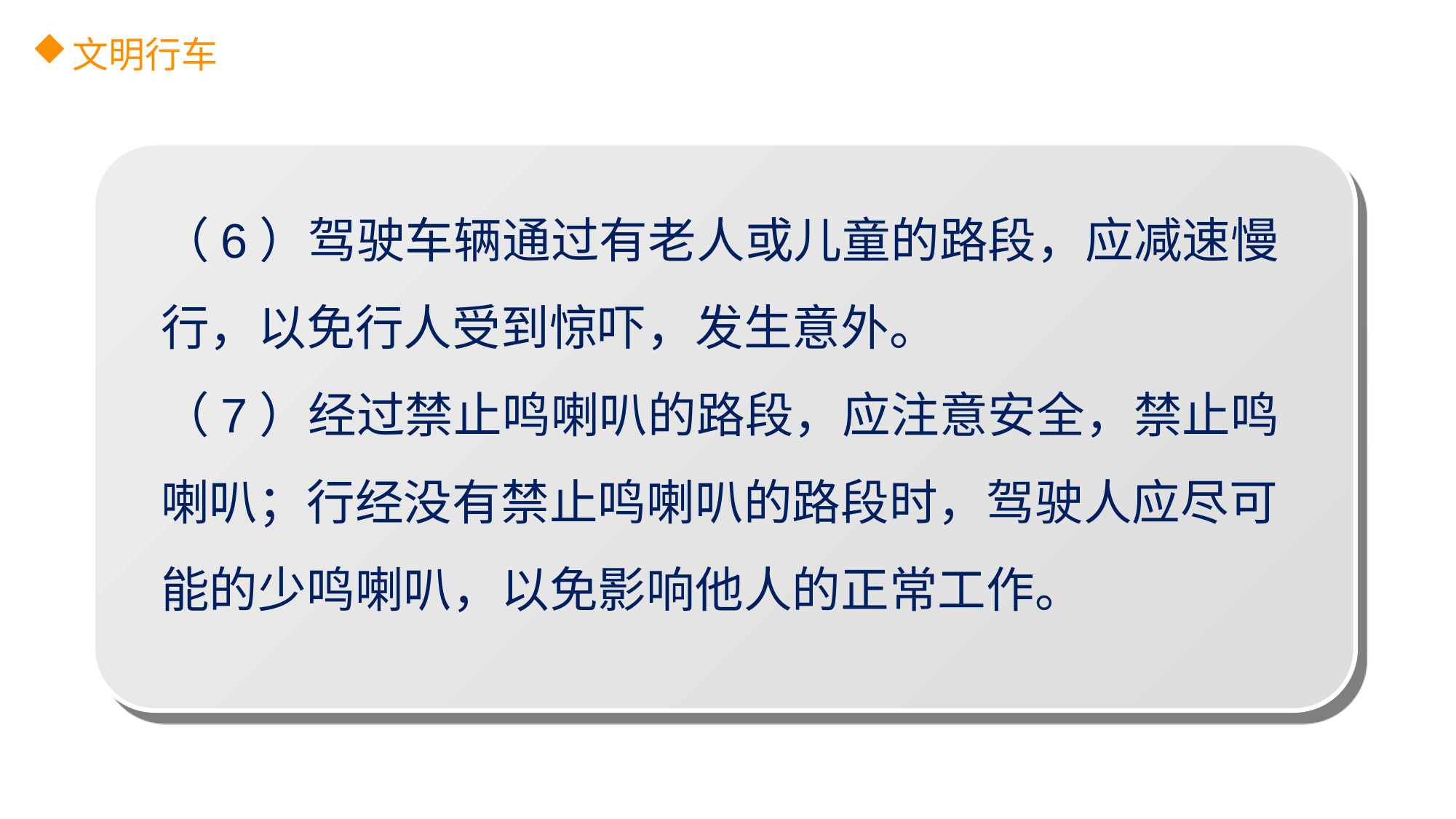

文明行车

（6）驾驶车辆通过有老人或儿童的路段，应减速慢行，以免行人受到惊吓，发生意外。
（7）经过禁止鸣喇叭的路段，应注意安全，禁止鸣喇叭；行经没有禁止鸣喇叭的路段时，驾驶人应尽可能的少鸣喇叭，以免影响他人的正常工作。